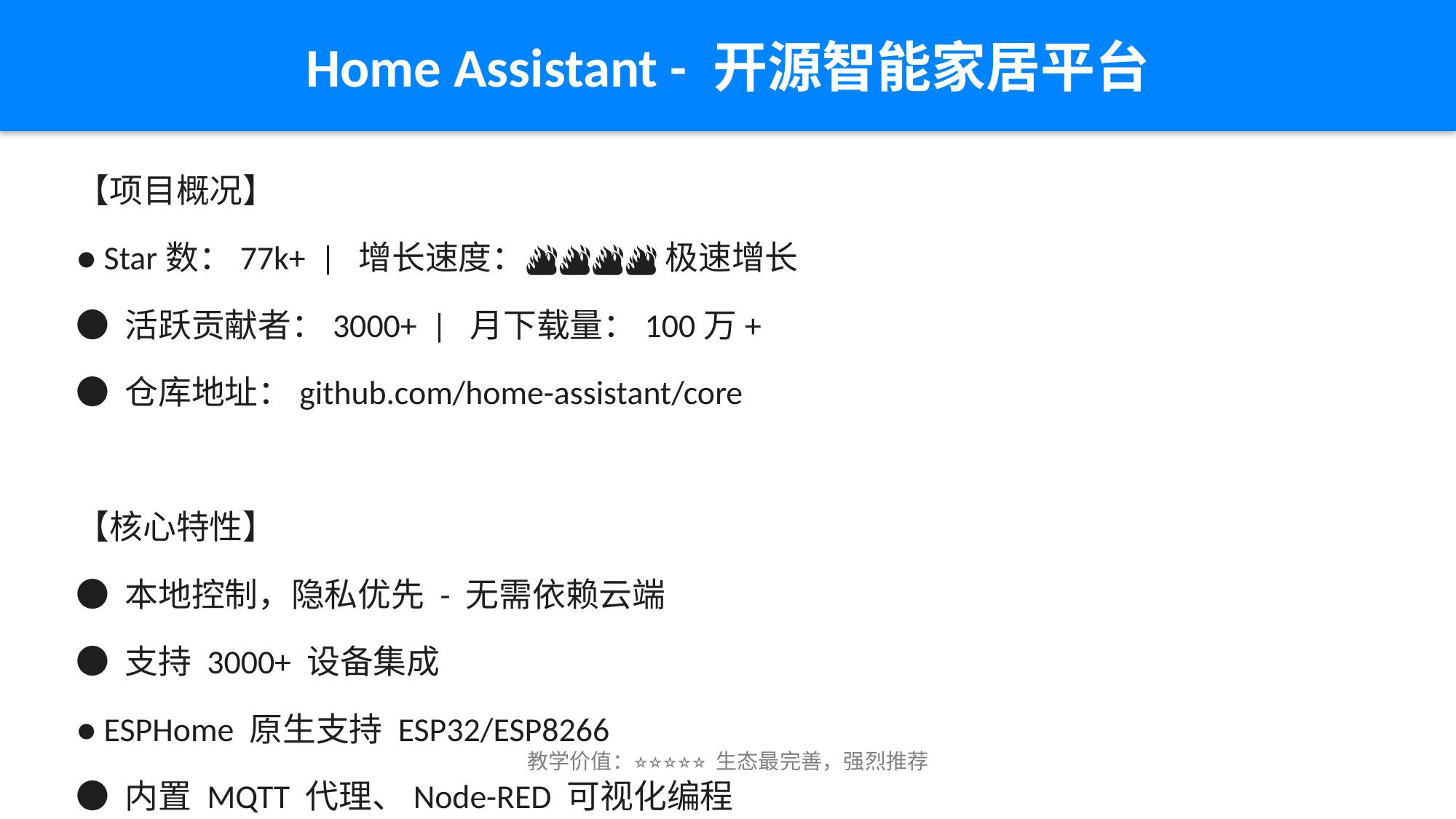

Home Assistant - 开源智能家居平台
【项目概况】
● Star数：77k+  |  增长速度：🔥🔥🔥🔥 极速增长
● 活跃贡献者：3000+  |  月下载量：100万+
● 仓库地址：github.com/home-assistant/core

【核心特性】
● 本地控制，隐私优先 - 无需依赖云端
● 支持 3000+ 设备集成
● ESPHome 原生支持 ESP32/ESP8266
● 内置 MQTT 代理、Node-RED 可视化编程

【ESP32S3集成】ESPHome YAML配置 + Home Assistant 自动发现
教学价值：⭐⭐⭐⭐⭐  生态最完善，强烈推荐